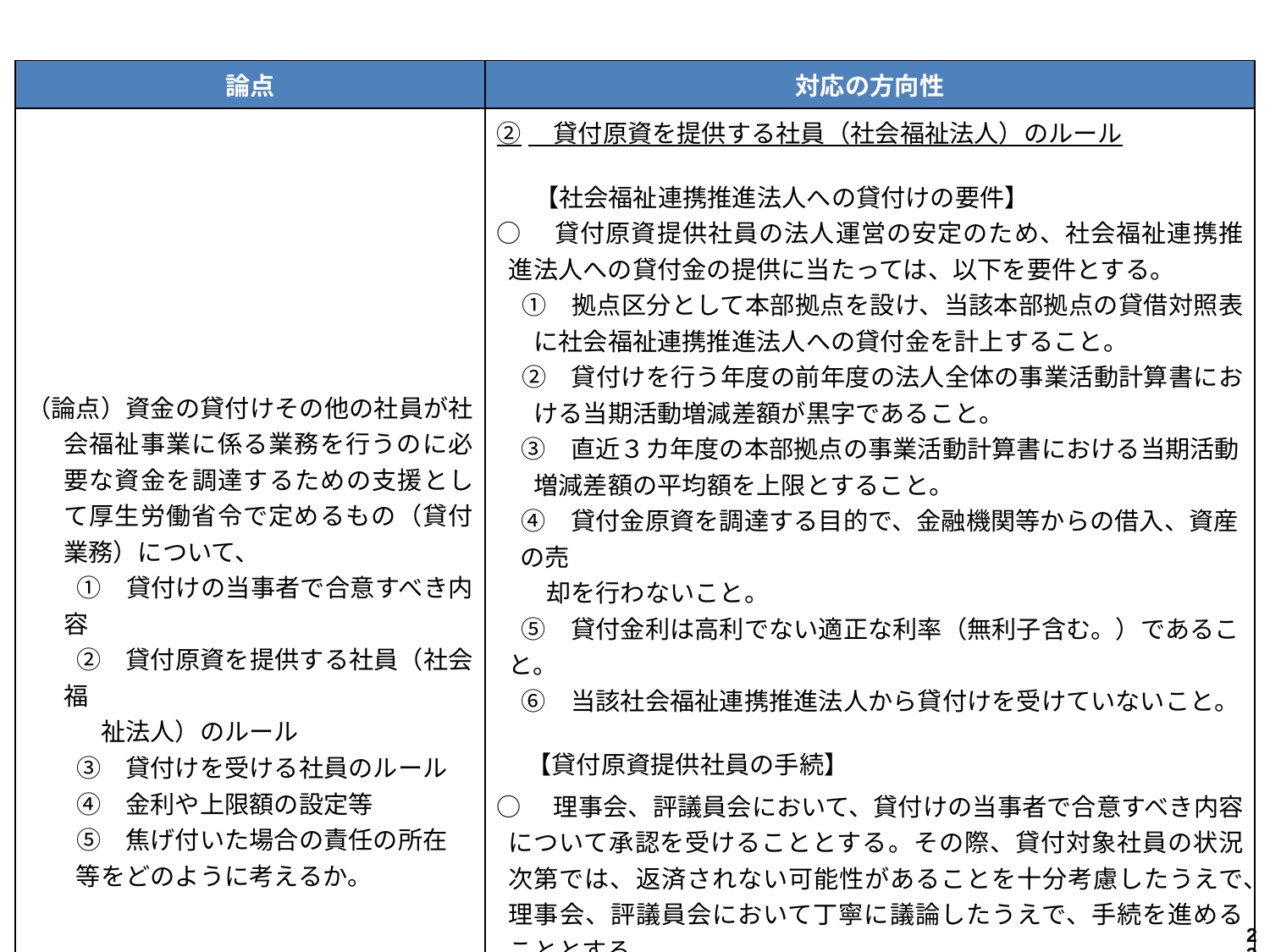

| 論点 | 対応の方向性 |
| --- | --- |
| （論点）資金の貸付けその他の社員が社会福祉事業に係る業務を行うのに必要な資金を調達するための支援として厚生労働省令で定めるもの（貸付業務）について、 　　①　貸付けの当事者で合意すべき内容 　　②　貸付原資を提供する社員（社会福 　　　祉法人）のルール 　　③　貸付けを受ける社員のルール 　　④　金利や上限額の設定等 　　⑤　焦げ付いた場合の責任の所在 　　等をどのように考えるか。 | ②　貸付原資を提供する社員（社会福祉法人）のルール 　【社会福祉連携推進法人への貸付けの要件】 ○　貸付原資提供社員の法人運営の安定のため、社会福祉連携推進法人への貸付金の提供に当たっては、以下を要件とする。 　①　拠点区分として本部拠点を設け、当該本部拠点の貸借対照表に社会福祉連携推進法人への貸付金を計上すること。 　②　貸付けを行う年度の前年度の法人全体の事業活動計算書における当期活動増減差額が黒字であること。 　③　直近３カ年度の本部拠点の事業活動計算書における当期活動増減差額の平均額を上限とすること。 　④　貸付金原資を調達する目的で、金融機関等からの借入、資産の売 　　却を行わないこと。 　⑤　貸付金利は高利でない適正な利率（無利子含む。）であること。 　⑥　当該社会福祉連携推進法人から貸付けを受けていないこと。 　 【貸付原資提供社員の手続】　 ○　理事会、評議員会において、貸付けの当事者で合意すべき内容について承認を受けることとする。その際、貸付対象社員の状況次第では、返済されない可能性があることを十分考慮したうえで、理事会、評議員会において丁寧に議論したうえで、手続を進めることとする。 ○　貸付原資提供社員の法人運営の安定性が損なわれることのないよう、貸付原資提供社員は、社会福祉連携推進法人への貸付けについて、あらかじめ所轄庁に相談することが望ましい。 ○　また、貸付原資提供社員から社会福祉連携推進法人への貸付けは、社会福祉充実財産の控除対象財産とはならないこととする。 |
23